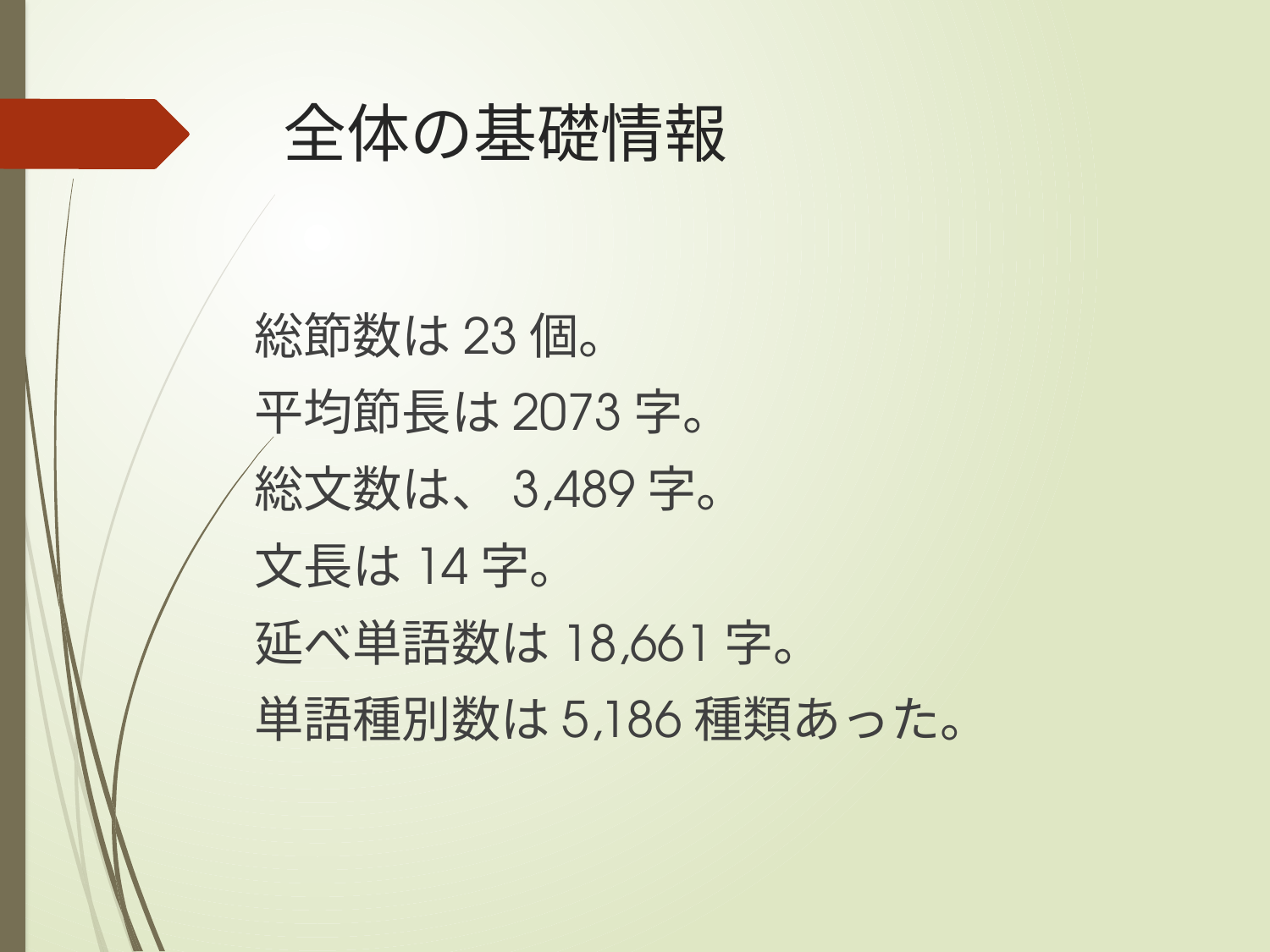

# 全体の基礎情報
総節数は23個。
平均節長は2073字。
総文数は、3,489字。
文長は14字。
延べ単語数は18,661字。
単語種別数は5,186種類あった。